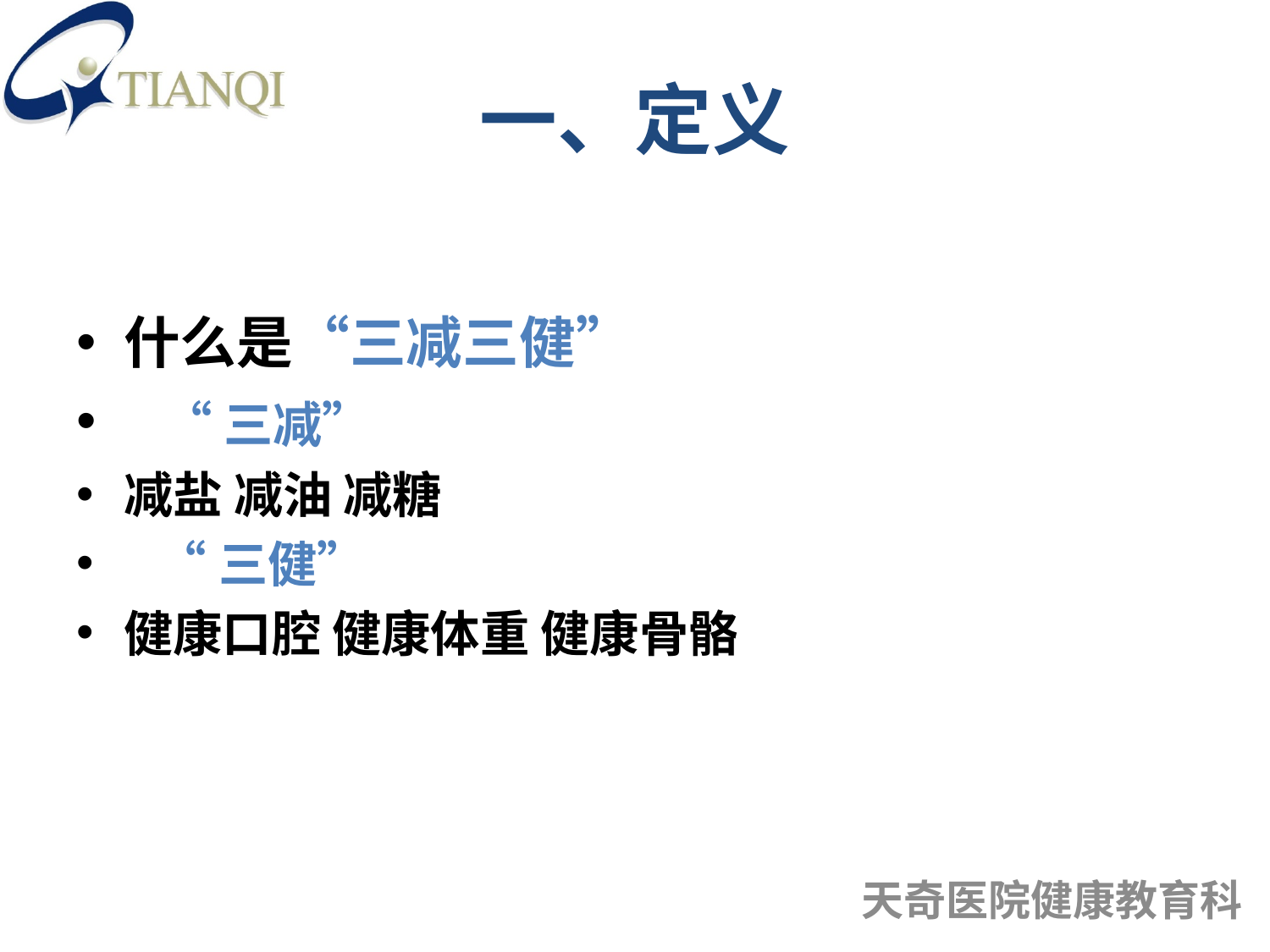

# 一、定义

什么是“三减三健”
   “三减”
减盐 减油 减糖
   “三健”
健康口腔 健康体重 健康骨骼